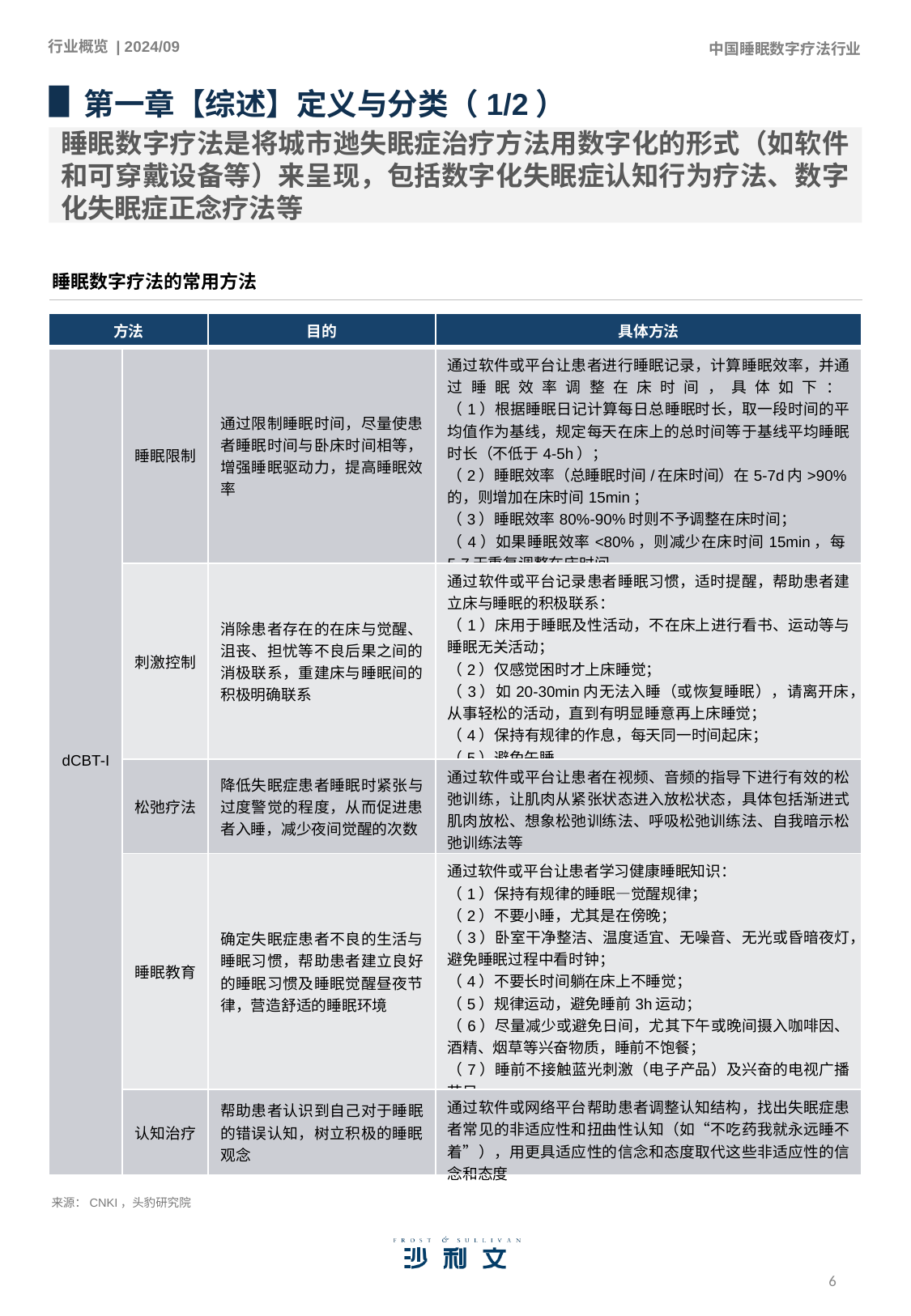

第一章【综述】定义与分类（1/2）

睡眠数字疗法是将城市逇失眠症治疗方法用数字化的形式（如软件和可穿戴设备等）来呈现，包括数字化失眠症认知行为疗法、数字化失眠症正念疗法等
睡眠数字疗法的常用方法
| 方法 |  | 目的 | 具体方法 |
| --- | --- | --- | --- |
| dCBT-I | 睡眠限制 | 通过限制睡眠时间，尽量使患者睡眠时间与卧床时间相等，增强睡眠驱动力，提高睡眠效率 | 通过软件或平台让患者进行睡眠记录，计算睡眠效率，并通过睡眠效率调整在床时间，具体如下： （1）根据睡眠日记计算每日总睡眠时长，取一段时间的平均值作为基线，规定每天在床上的总时间等于基线平均睡眠时长（不低于4-5h）； （2）睡眠效率（总睡眠时间/在床时间）在5-7d内>90%的，则增加在床时间15min； （3）睡眠效率80%-90%时则不予调整在床时间； （4）如果睡眠效率<80%，则减少在床时间15min，每5-7天重复调整在床时间 |
|  | 刺激控制 | 消除患者存在的在床与觉醒、沮丧、担忧等不良后果之间的消极联系，重建床与睡眠间的积极明确联系 | 通过软件或平台记录患者睡眠习惯，适时提醒，帮助患者建立床与睡眠的积极联系： （1）床用于睡眠及性活动，不在床上进行看书、运动等与睡眠无关活动； （2）仅感觉困时才上床睡觉； （3）如20-30min内无法入睡（或恢复睡眠），请离开床，从事轻松的活动，直到有明显睡意再上床睡觉； （4）保持有规律的作息，每天同一时间起床； （5）避免午睡 |
|  | 松弛疗法 | 降低失眠症患者睡眠时紧张与过度警觉的程度，从而促进患者入睡，减少夜间觉醒的次数 | 通过软件或平台让患者在视频、音频的指导下进行有效的松弛训练，让肌肉从紧张状态进入放松状态，具体包括渐进式肌肉放松、想象松弛训练法、呼吸松弛训练法、自我暗示松弛训练法等 |
|  | 睡眠教育 | 确定失眠症患者不良的生活与睡眠习惯，帮助患者建立良好的睡眠习惯及睡眠觉醒昼夜节律，营造舒适的睡眠环境 | 通过软件或平台让患者学习健康睡眠知识： （1）保持有规律的睡眠—觉醒规律； （2）不要小睡，尤其是在傍晚； （3）卧室干净整洁、温度适宜、无噪音、无光或昏暗夜灯，避免睡眠过程中看时钟； （4）不要长时间躺在床上不睡觉； （5）规律运动，避免睡前3h运动； （6）尽量减少或避免日间，尤其下午或晚间摄入咖啡因、酒精、烟草等兴奋物质，睡前不饱餐； （7）睡前不接触蓝光刺激（电子产品）及兴奋的电视广播节目 |
|  | 认知治疗 | 帮助患者认识到自己对于睡眠的错误认知，树立积极的睡眠观念 | 通过软件或网络平台帮助患者调整认知结构，找出失眠症患者常见的非适应性和扭曲性认知（如“不吃药我就永远睡不着”），用更具适应性的信念和态度取代这些非适应性的信念和态度 |
来源：CNKI，头豹研究院